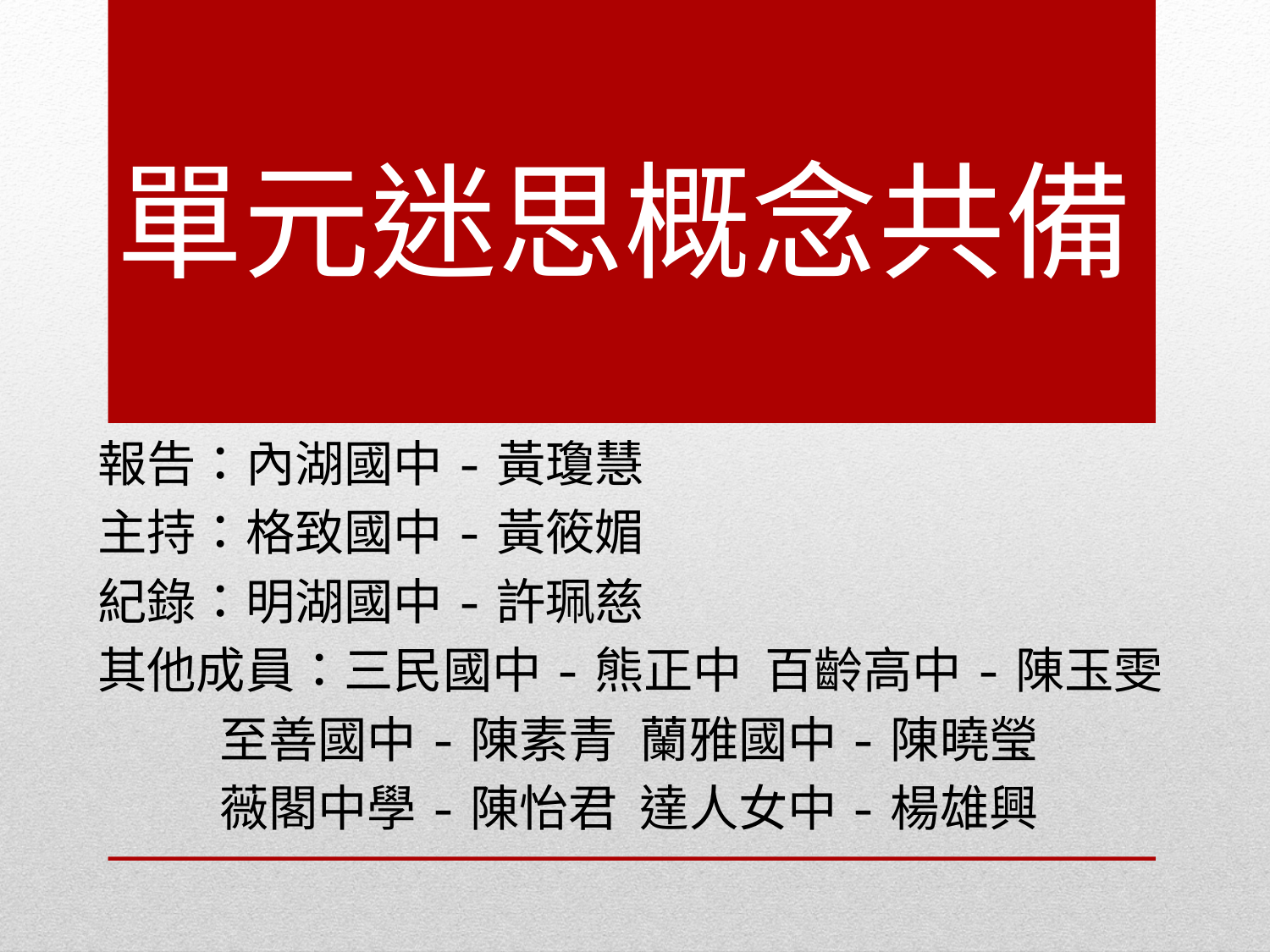

# 單元迷思概念共備
報告：內湖國中-黃瓊慧
主持：格致國中-黃筱媚
紀錄：明湖國中-許珮慈
其他成員：三民國中-熊正中  百齡高中-陳玉雯
          至善國中-陳素青  蘭雅國中-陳曉瑩
          薇閣中學-陳怡君  達人女中-楊雄興